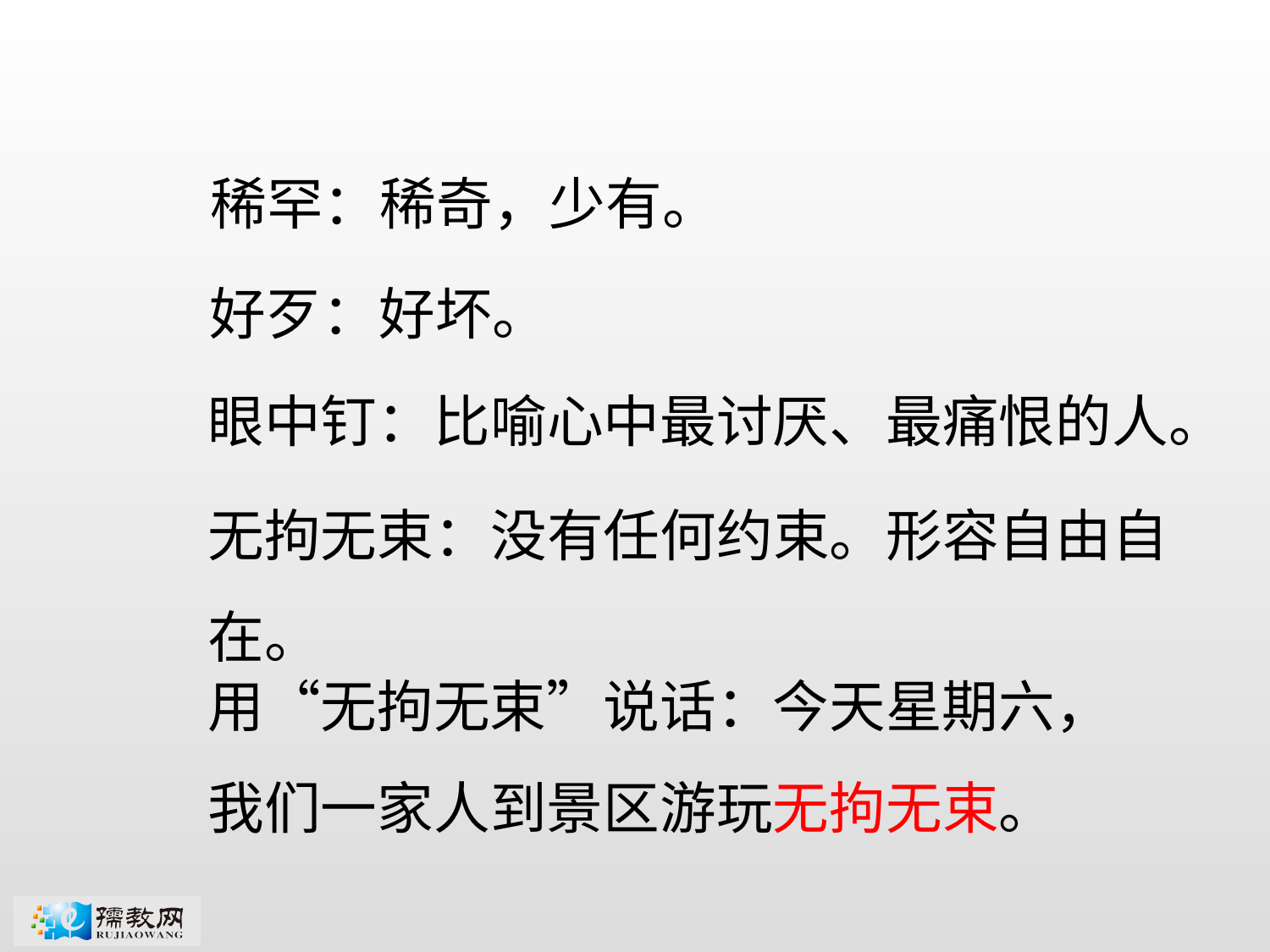

稀罕：稀奇，少有。
好歹：好坏。
眼中钉：比喻心中最讨厌、最痛恨的人。
无拘无束：没有任何约束。形容自由自在。
用“无拘无束”说话：今天星期六，
我们一家人到景区游玩无拘无束。